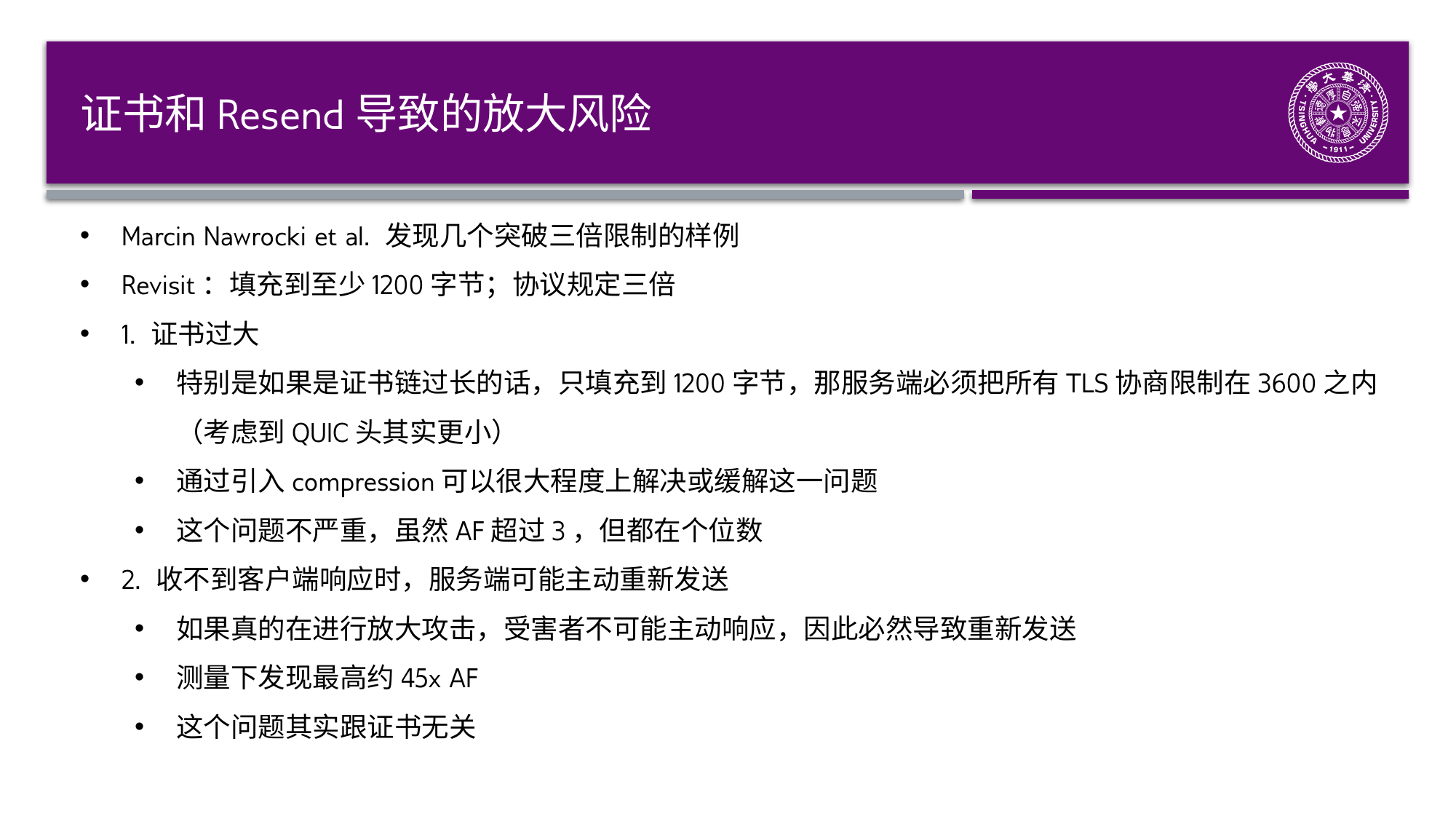

# 证书和Resend导致的放大风险
Marcin Nawrocki et al. 发现几个突破三倍限制的样例
Revisit：填充到至少1200字节；协议规定三倍
1. 证书过大
特别是如果是证书链过长的话，只填充到1200字节，那服务端必须把所有TLS协商限制在3600之内（考虑到QUIC头其实更小）
通过引入compression可以很大程度上解决或缓解这一问题
这个问题不严重，虽然AF超过3，但都在个位数
2. 收不到客户端响应时，服务端可能主动重新发送
如果真的在进行放大攻击，受害者不可能主动响应，因此必然导致重新发送
测量下发现最高约45x AF
这个问题其实跟证书无关